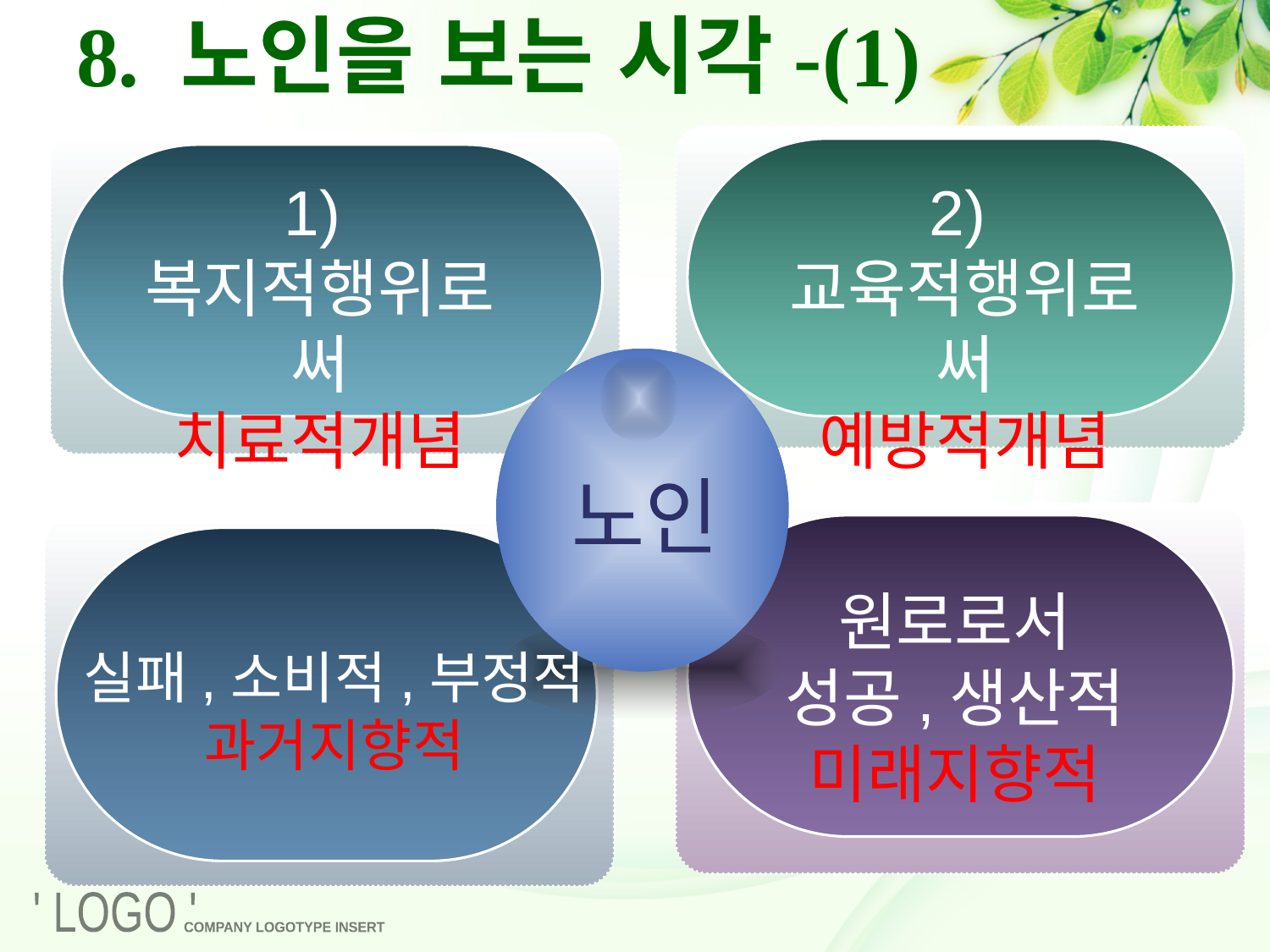

# 8. 노인을 보는 시각-(1)

노인

1)복지적행위로써
치료적개념
2)교육적행위로써
예방적개념
원로로서
성공,생산적
미래지향적
실패,소비적,부정적
과거지향적